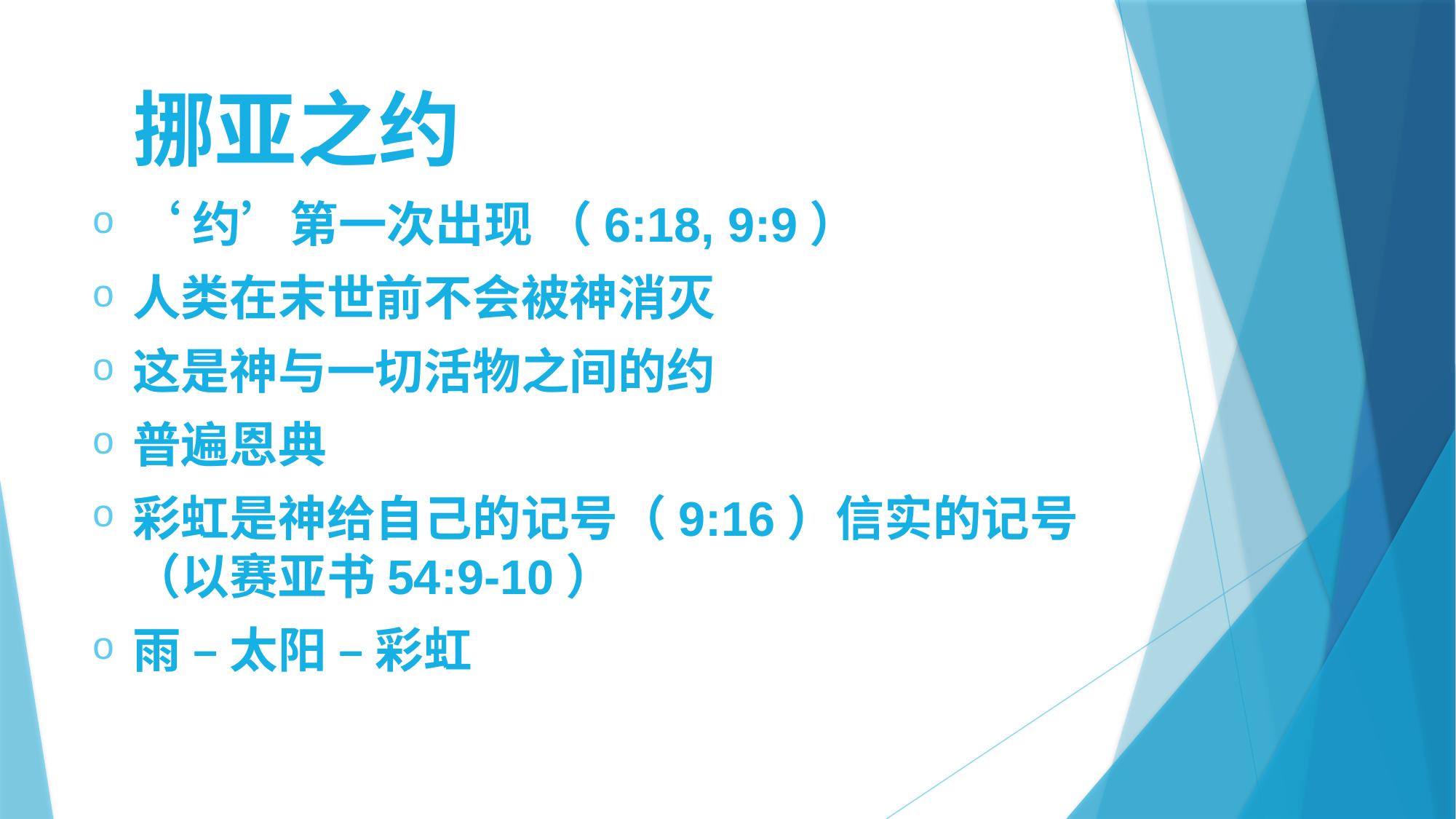

# 挪亚之约
‘约’第一次出现 （6:18, 9:9）
人类在末世前不会被神消灭
这是神与一切活物之间的约
普遍恩典
彩虹是神给自己的记号（9:16）信实的记号（以赛亚书54:9-10）
雨 – 太阳 – 彩虹